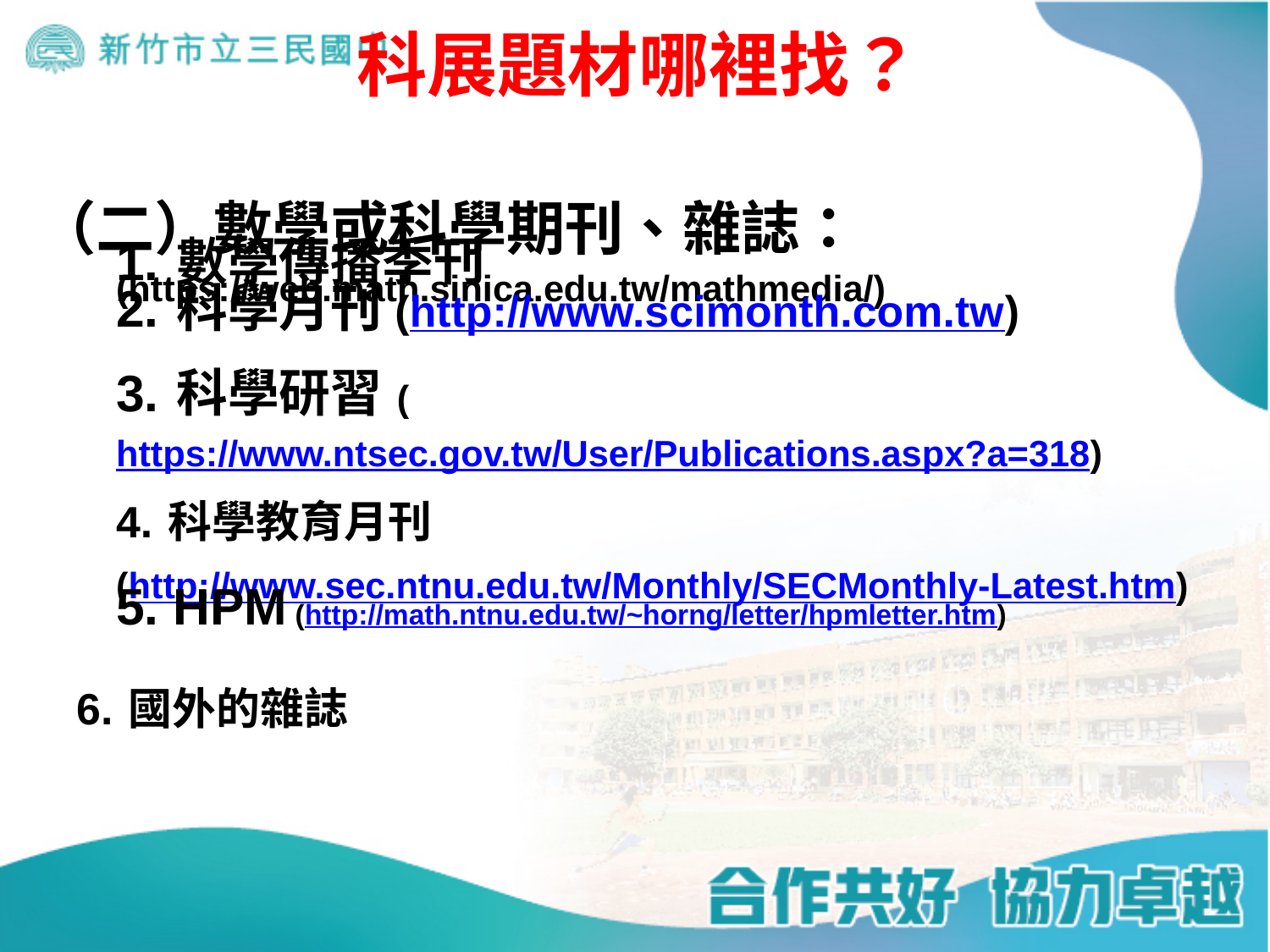

# 科展題材哪裡找？
（二）數學或科學期刊、雜誌：
1. 數學傳播季刊 (https://web.math.sinica.edu.tw/mathmedia/)
2. 科學月刊 (http://www.scimonth.com.tw)
3. 科學研習 (https://www.ntsec.gov.tw/User/Publications.aspx?a=318)
4. 科學教育月刊
(http://www.sec.ntnu.edu.tw/Monthly/SECMonthly-Latest.htm)
5. HPM (http://math.ntnu.edu.tw/~horng/letter/hpmletter.htm)
6. 國外的雜誌